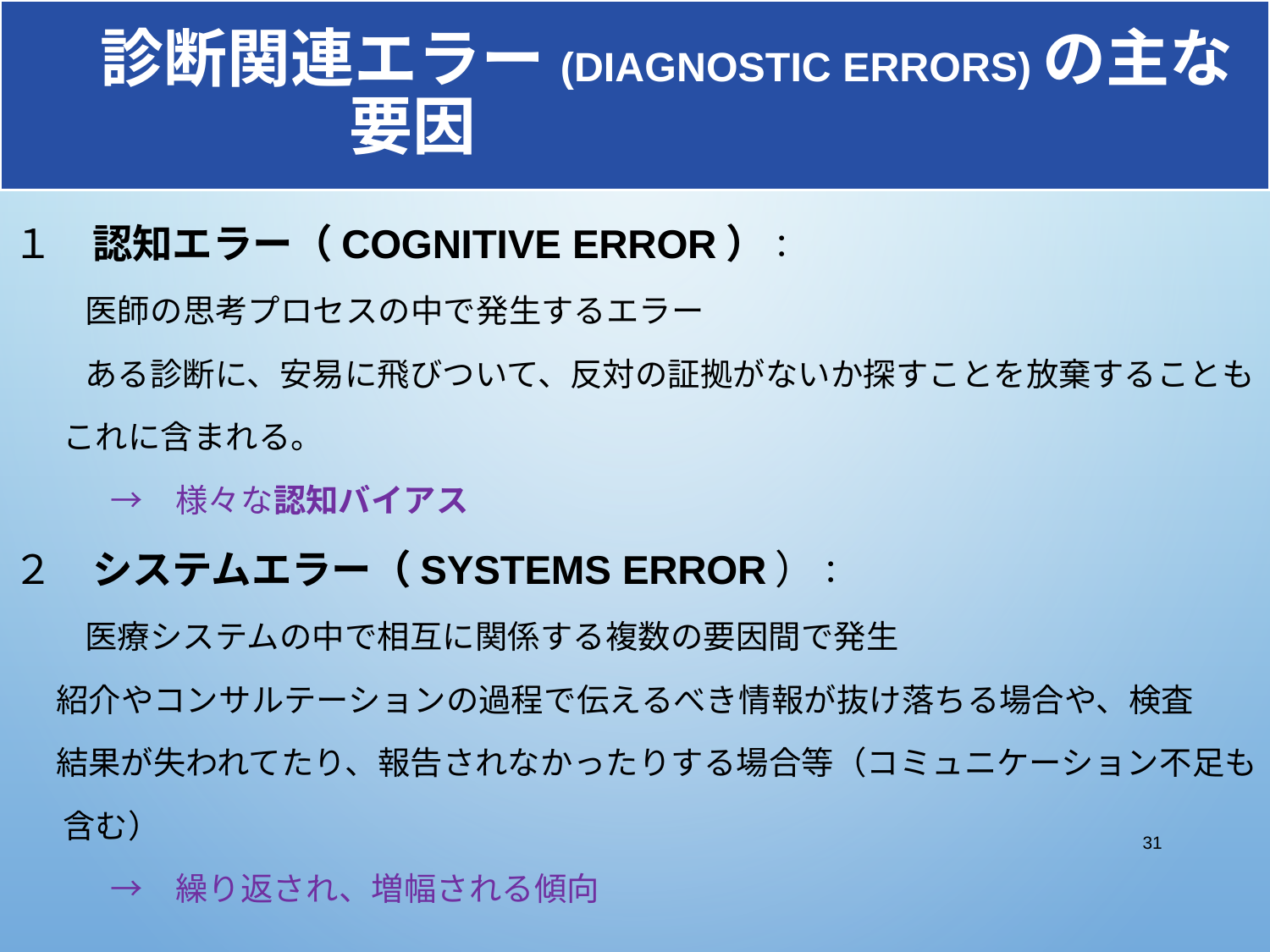

# 診断関連エラー(Diagnostic Errors)の主な要因
１　認知エラー（cognitive error）：
　　 医師の思考プロセスの中で発生するエラー
　　 ある診断に、安易に飛びついて、反対の証拠がないか探すことを放棄することも
      これに含まれる。
　　　→　様々な認知バイアス
２　システムエラー（systems error）：
　　 医療システムの中で相互に関係する複数の要因間で発生
     紹介やコンサルテーションの過程で伝えるべき情報が抜け落ちる場合や、検査
     結果が失われてたり、報告されなかったりする場合等（コミュニケーション不足も
      含む）
　　　→　繰り返され、増幅される傾向

31